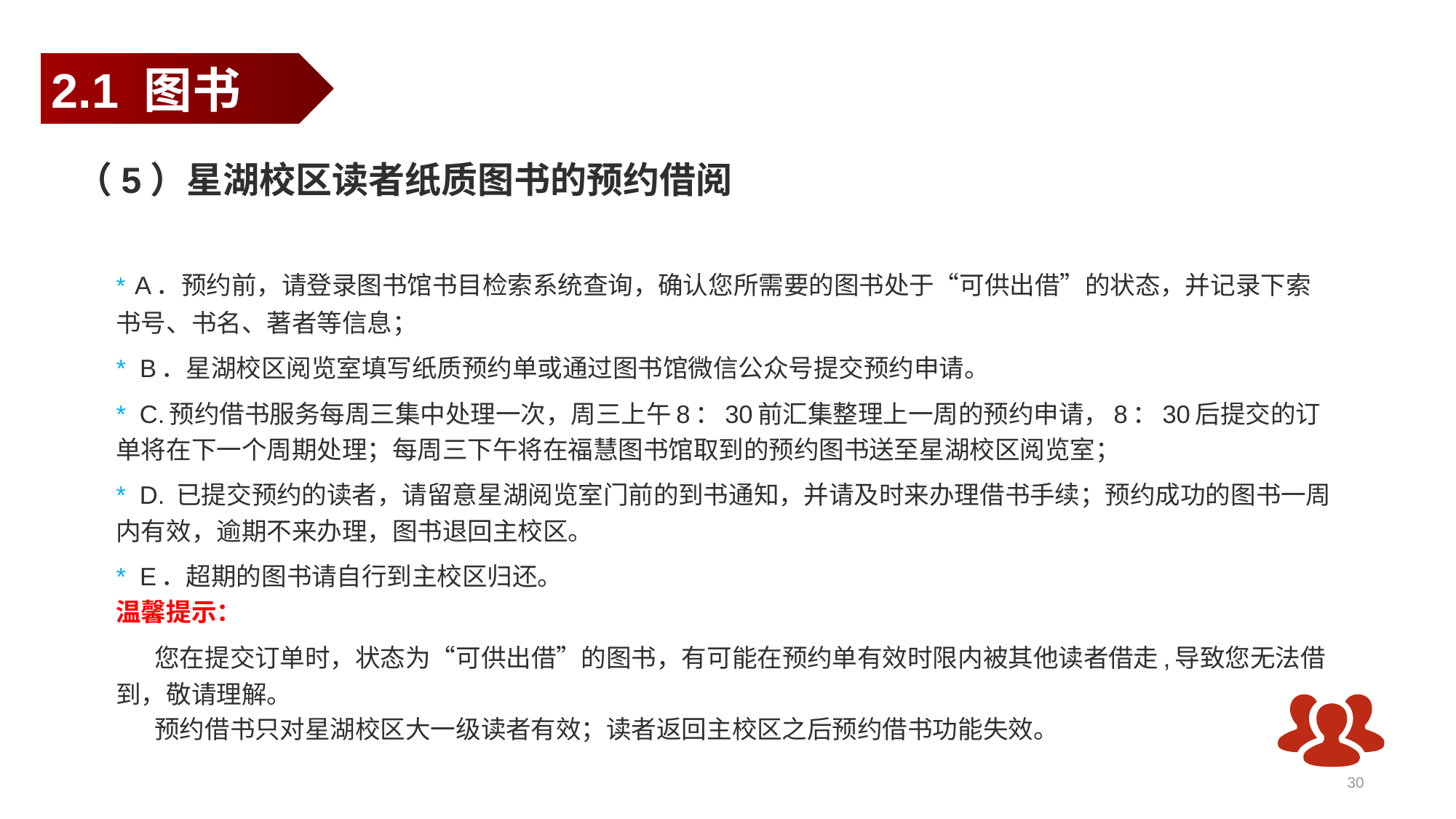

2.1 图书
（5）星湖校区读者纸质图书的预约借阅
* A．预约前，请登录图书馆书目检索系统查询，确认您所需要的图书处于“可供出借”的状态，并记录下索书号、书名、著者等信息；
*  B．星湖校区阅览室填写纸质预约单或通过图书馆微信公众号提交预约申请。
*  C.预约借书服务每周三集中处理一次，周三上午8：30前汇集整理上一周的预约申请，8：30后提交的订单将在下一个周期处理；每周三下午将在福慧图书馆取到的预约图书送至星湖校区阅览室；
*  D. 已提交预约的读者，请留意星湖阅览室门前的到书通知，并请及时来办理借书手续；预约成功的图书一周内有效，逾期不来办理，图书退回主校区。
*  E．超期的图书请自行到主校区归还。
温馨提示：
      您在提交订单时，状态为“可供出借”的图书，有可能在预约单有效时限内被其他读者借走,导致您无法借到，敬请理解。
      预约借书只对星湖校区大一级读者有效；读者返回主校区之后预约借书功能失效。

30